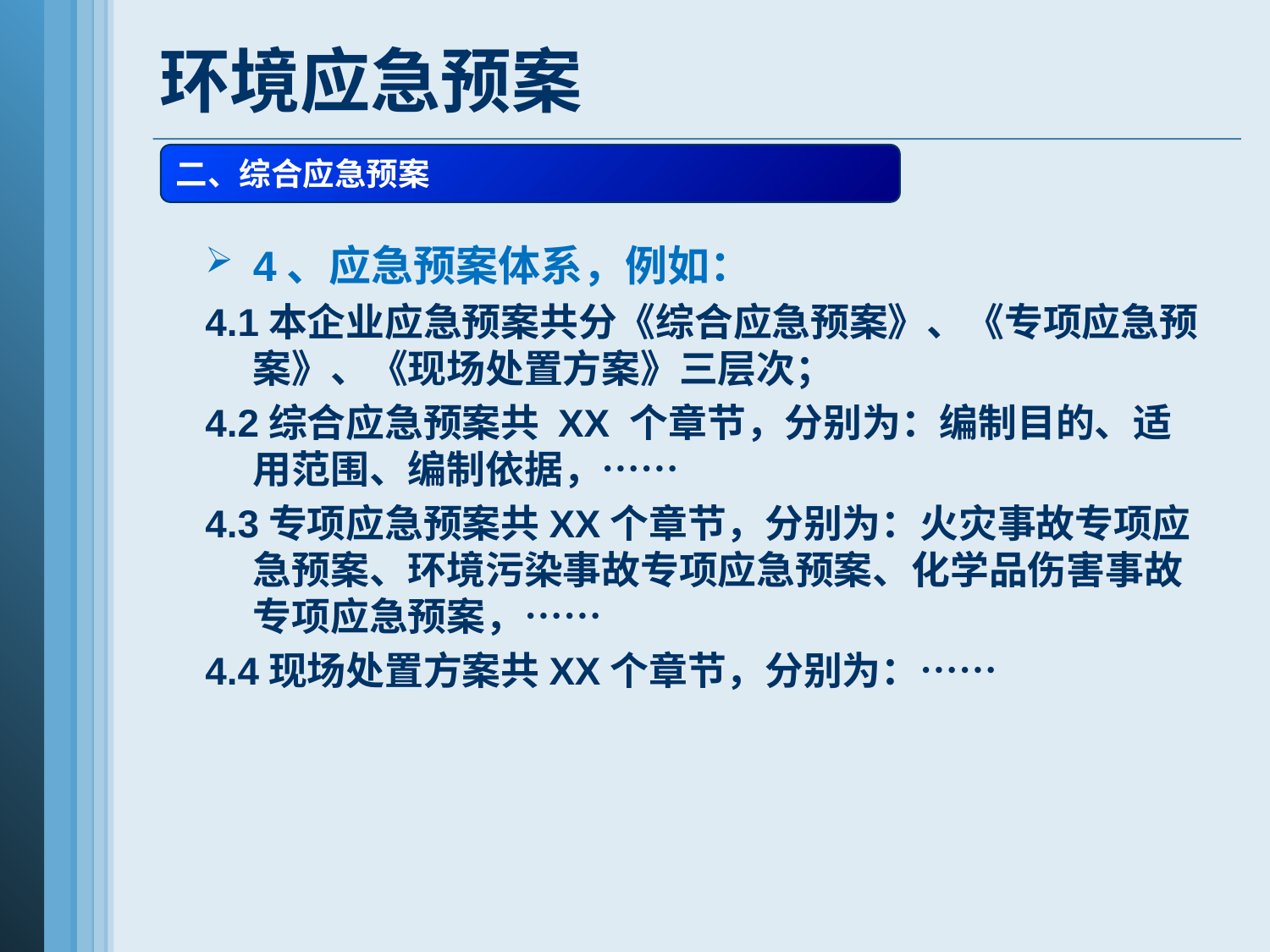

# 环境应急预案
二、综合应急预案
4、应急预案体系，例如：
4.1本企业应急预案共分《综合应急预案》、《专项应急预案》、《现场处置方案》三层次；
4.2综合应急预案共 XX 个章节，分别为：编制目的、适用范围、编制依据，……
4.3专项应急预案共XX个章节，分别为：火灾事故专项应急预案、环境污染事故专项应急预案、化学品伤害事故专项应急预案，……
4.4现场处置方案共XX个章节，分别为：……